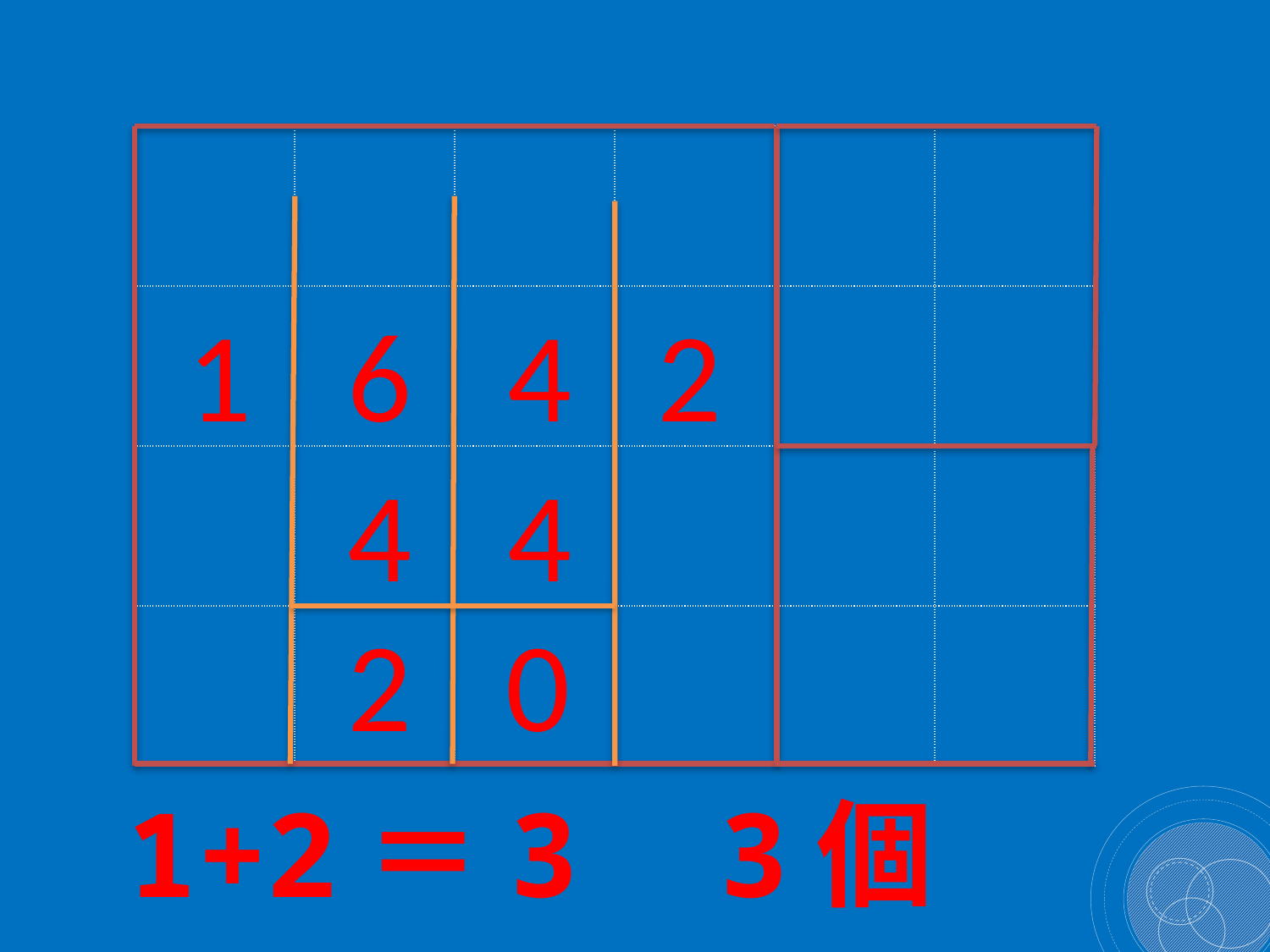

|  |  |  |  |  |  |
| --- | --- | --- | --- | --- | --- |
|  |  |  |  |  |  |
|  |  |  |  |  |  |
|  |  |  |  |  |  |
2
1
6
4
4
4
2
0

1+2＝3  3個